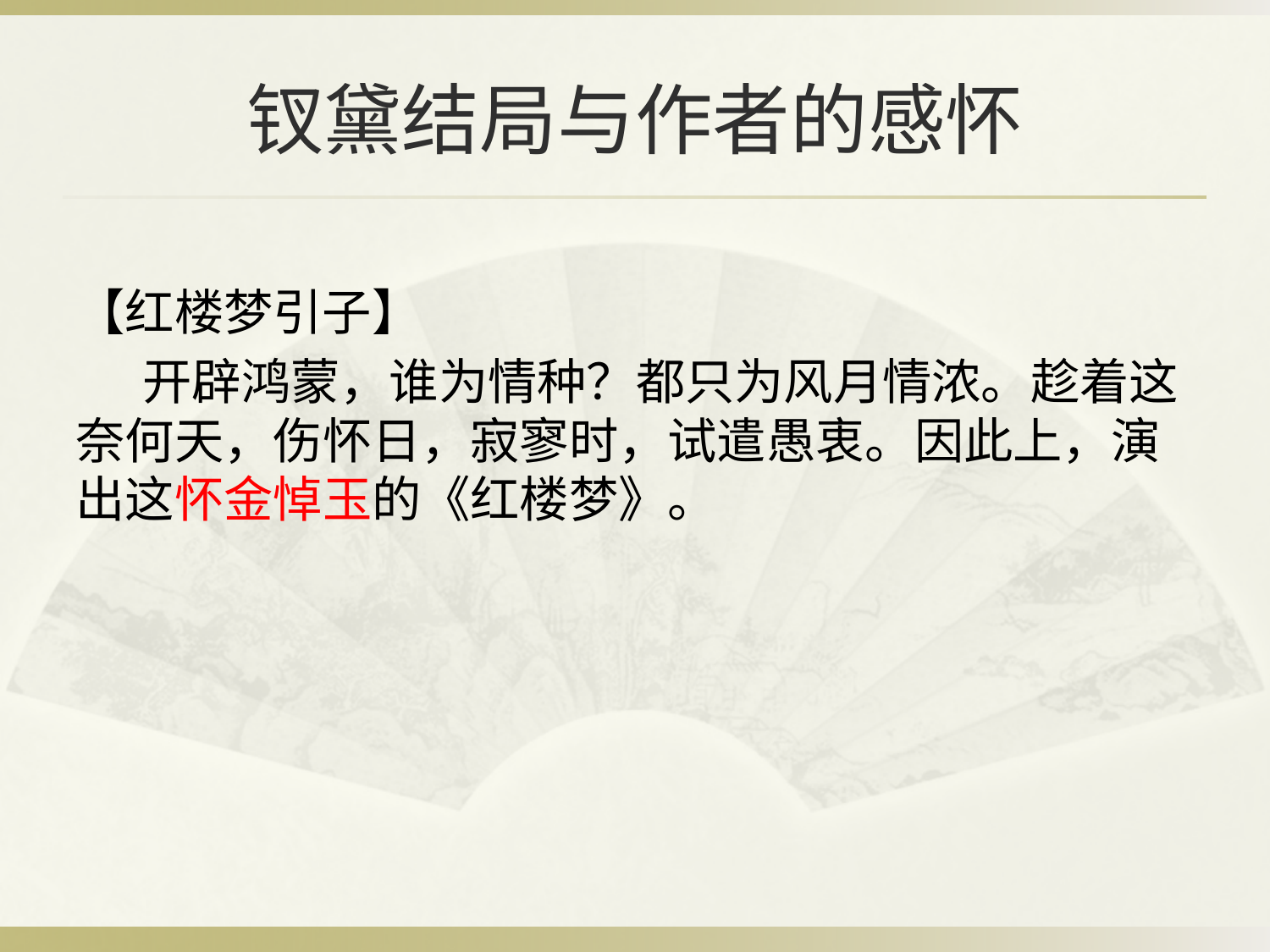

# 钗黛结局与作者的感怀

【红楼梦引子】
     开辟鸿蒙，谁为情种？都只为风月情浓。趁着这奈何天，伤怀日，寂寥时，试遣愚衷。因此上，演出这怀金悼玉的《红楼梦》。